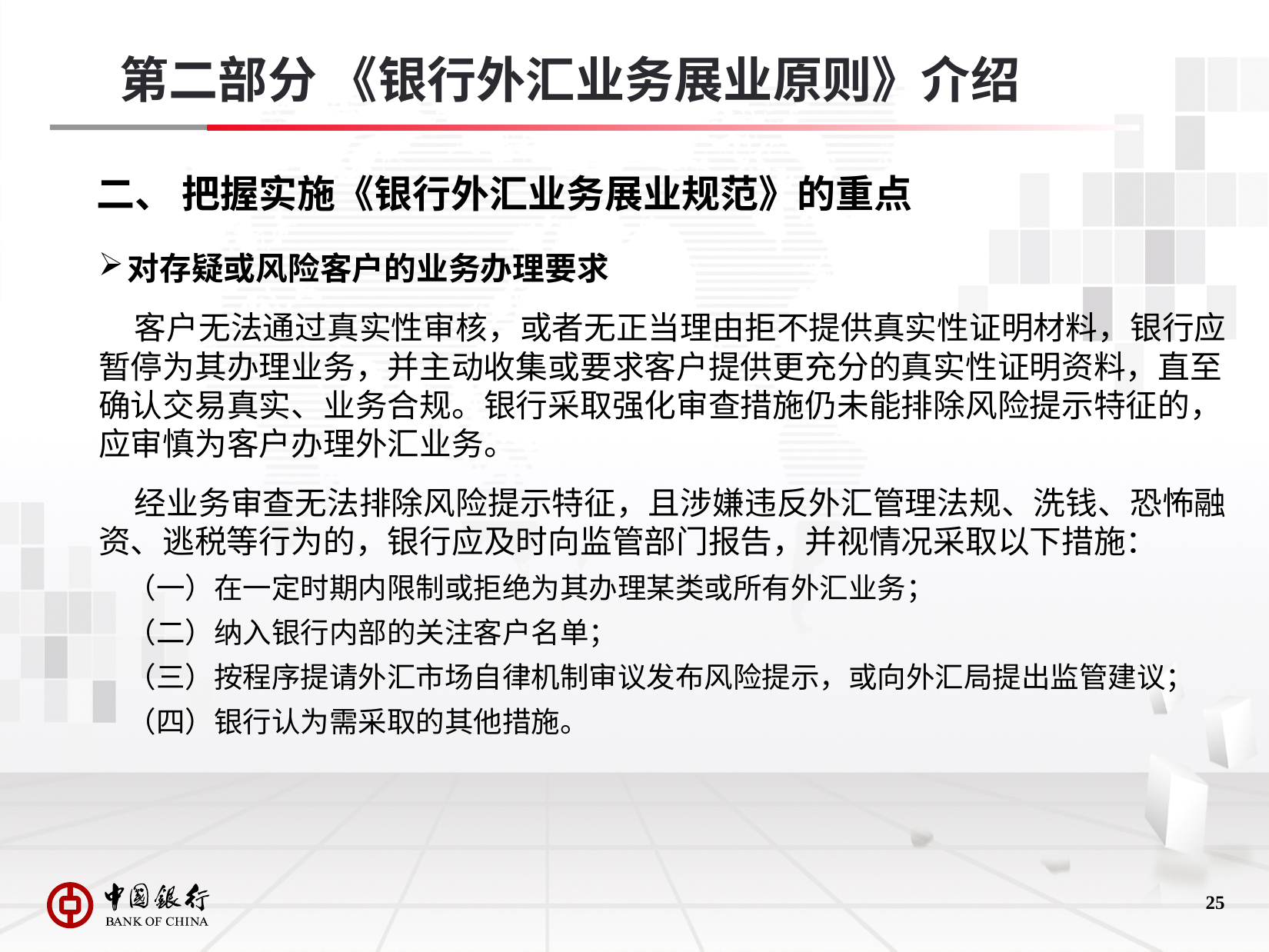

第二部分 《银行外汇业务展业原则》介绍
# 二、 把握实施《银行外汇业务展业规范》的重点
对存疑或风险客户的业务办理要求
    客户无法通过真实性审核，或者无正当理由拒不提供真实性证明材料，银行应暂停为其办理业务，并主动收集或要求客户提供更充分的真实性证明资料，直至确认交易真实、业务合规。银行采取强化审查措施仍未能排除风险提示特征的，应审慎为客户办理外汇业务。
    经业务审查无法排除风险提示特征，且涉嫌违反外汇管理法规、洗钱、恐怖融资、逃税等行为的，银行应及时向监管部门报告，并视情况采取以下措施：
（一）在一定时期内限制或拒绝为其办理某类或所有外汇业务；
（二）纳入银行内部的关注客户名单；
（三）按程序提请外汇市场自律机制审议发布风险提示，或向外汇局提出监管建议；
（四）银行认为需采取的其他措施。

25